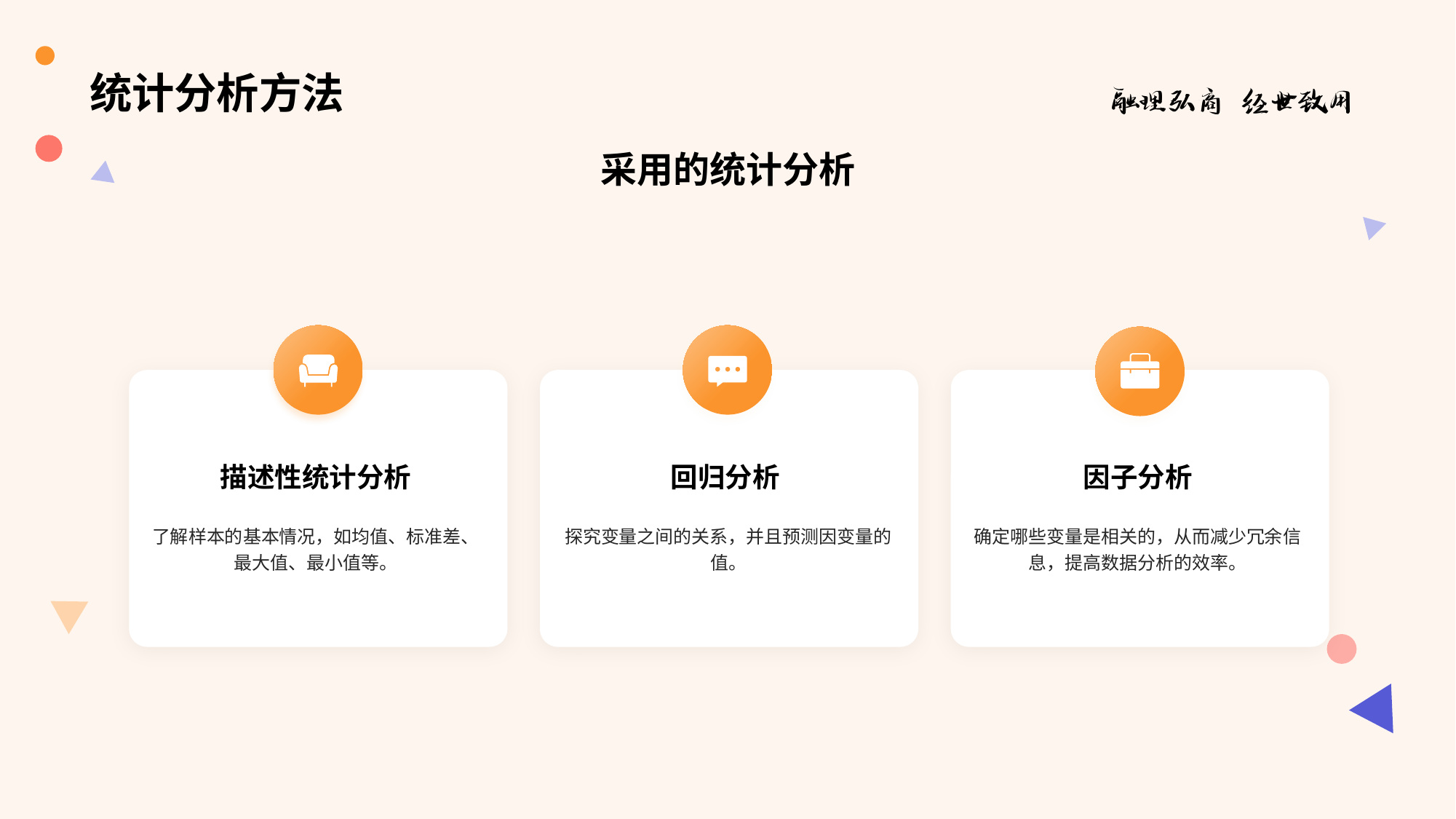

# 统计分析方法
采用的统计分析

描述性统计分析
了解样本的基本情况，如均值、标准差、最大值、最小值等。

回归分析
探究变量之间的关系，并且预测因变量的值。

因子分析
确定哪些变量是相关的，从而减少冗余信息，提高数据分析的效率。